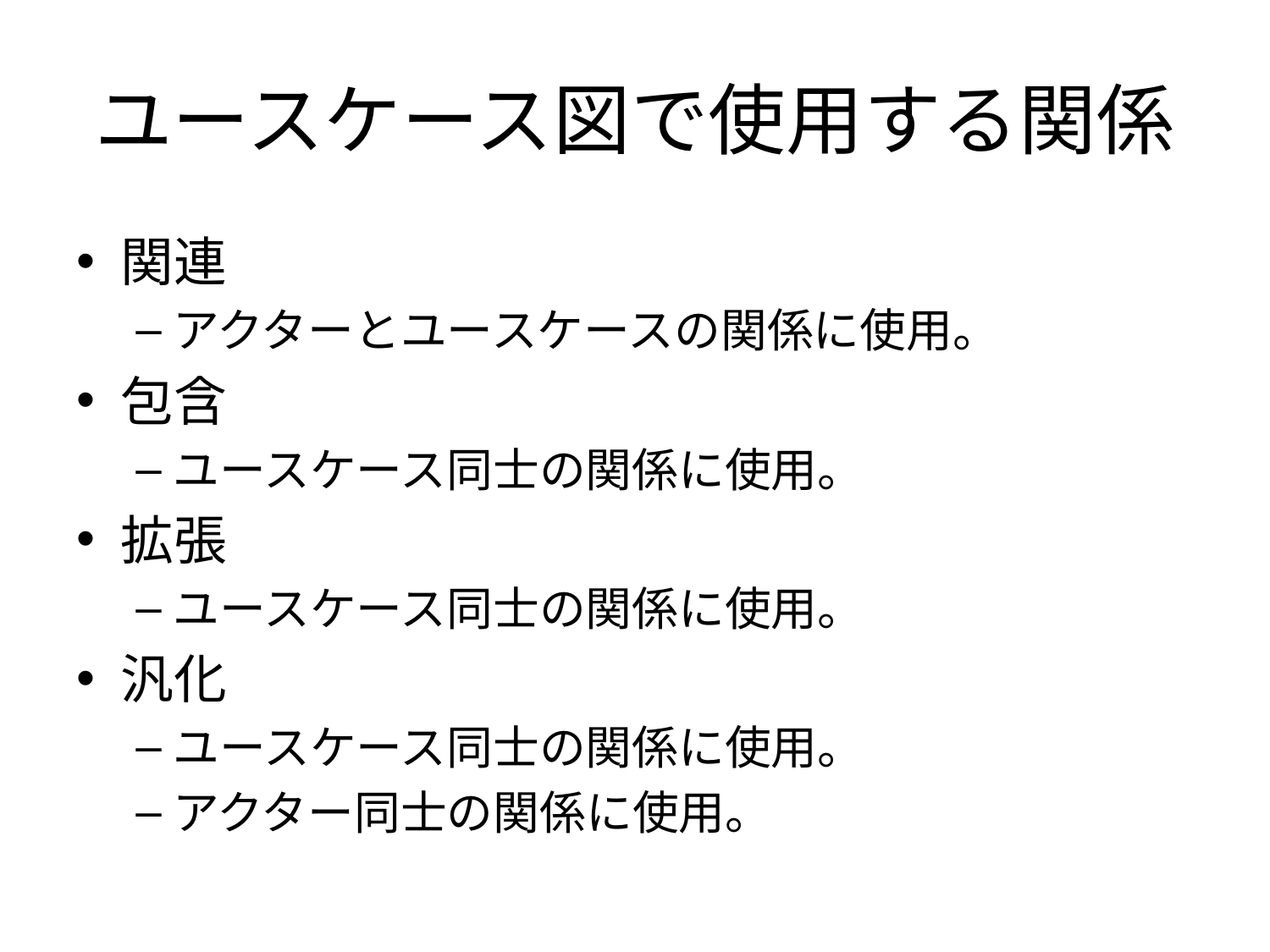

# ユースケース図で使用する関係
関連
アクターとユースケースの関係に使用。
包含
ユースケース同士の関係に使用。
拡張
ユースケース同士の関係に使用。
汎化
ユースケース同士の関係に使用。
アクター同士の関係に使用。